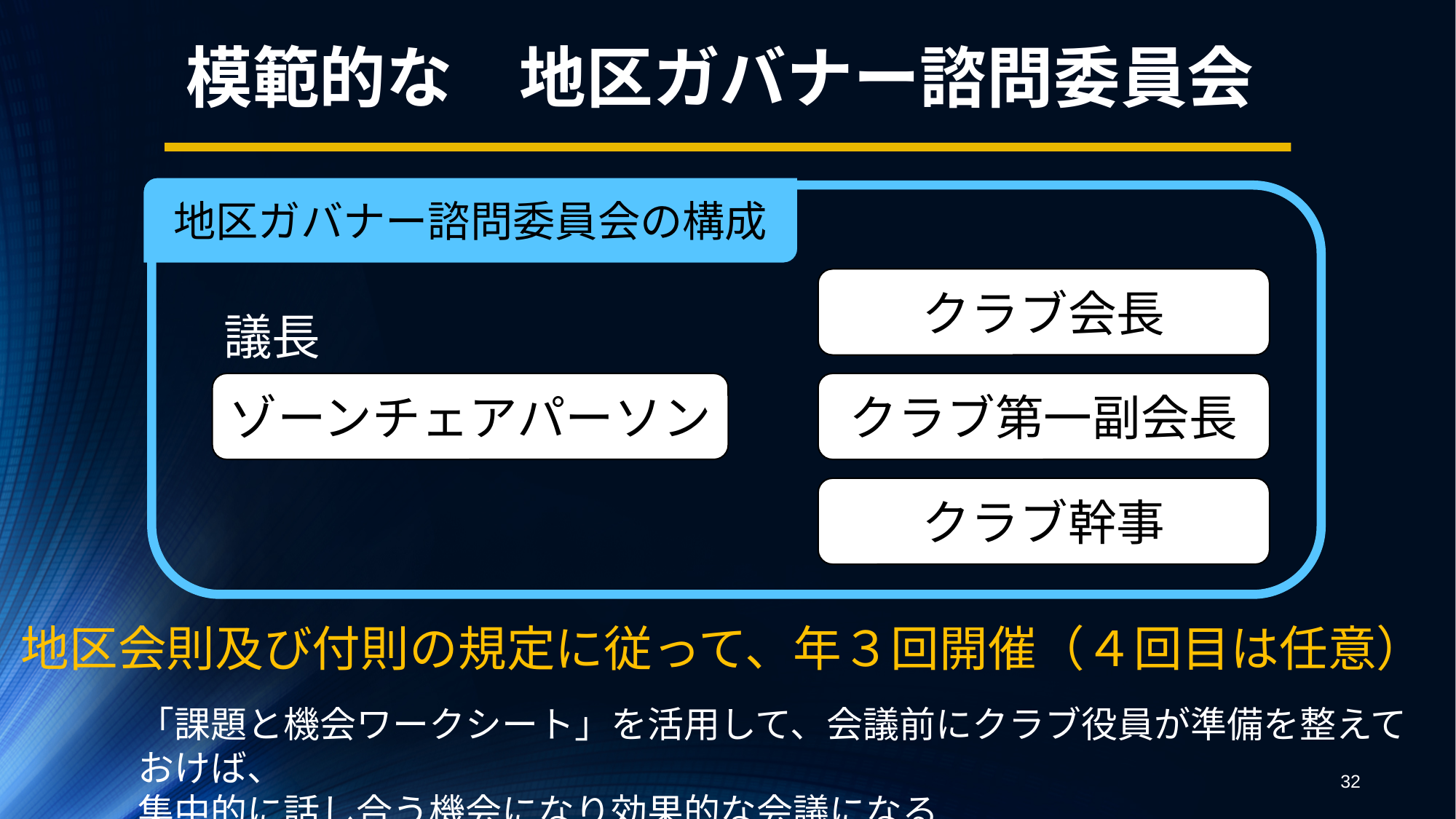

模範的な　地区ガバナー諮問委員会

地区ガバナー諮問委員会の構成

クラブ会長
議長
ゾーンチェアパーソン
クラブ第一副会長
クラブ幹事
地区会則及び付則の規定に従って、年３回開催（４回目は任意）
「課題と機会ワークシート」を活用して、会議前にクラブ役員が準備を整えておけば、
集中的に話し合う機会になり効果的な会議になる
32